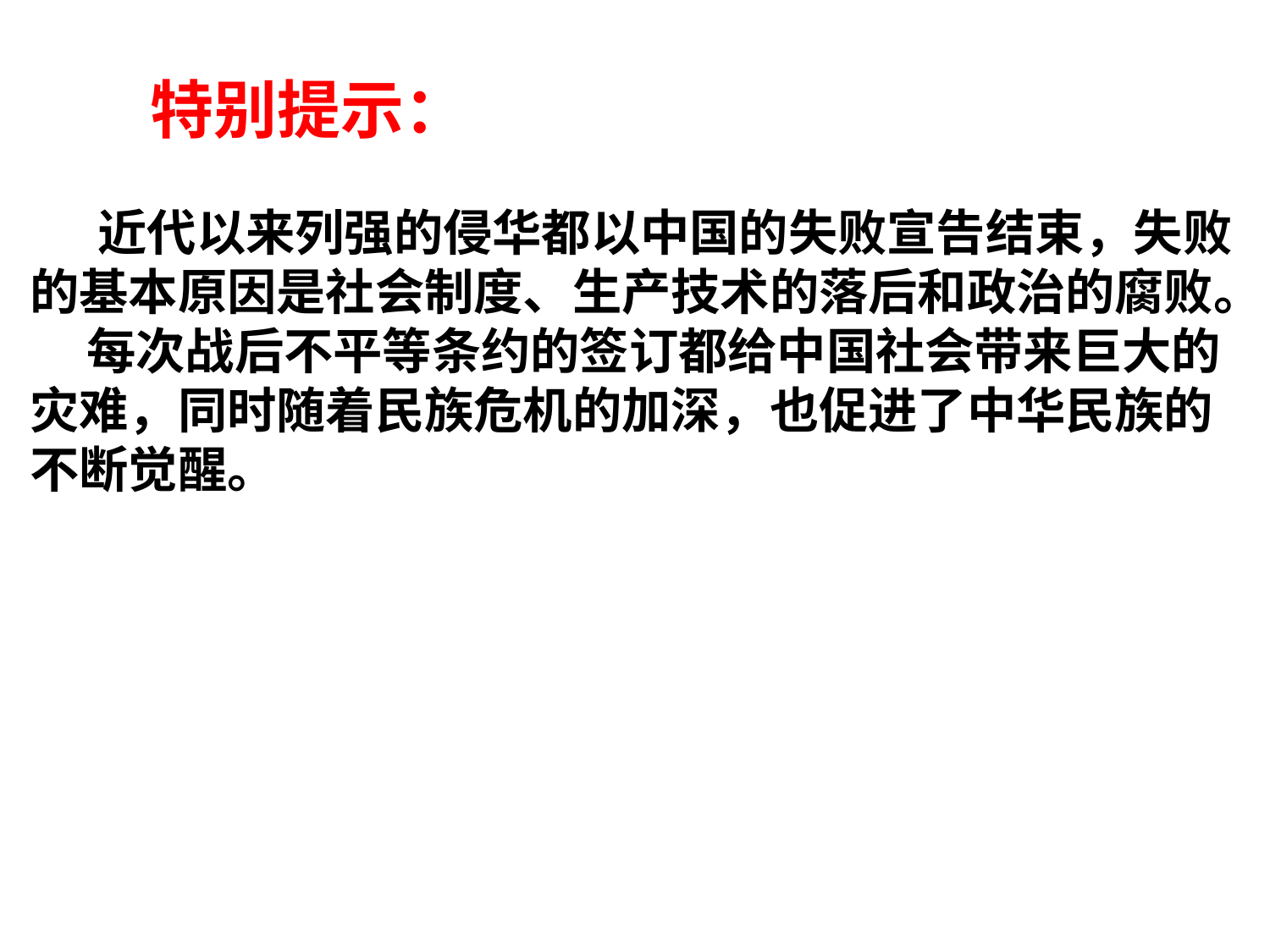

特别提示：
     近代以来列强的侵华都以中国的失败宣告结束，失败的基本原因是社会制度、生产技术的落后和政治的腐败。
    每次战后不平等条约的签订都给中国社会带来巨大的灾难，同时随着民族危机的加深，也促进了中华民族的不断觉醒。